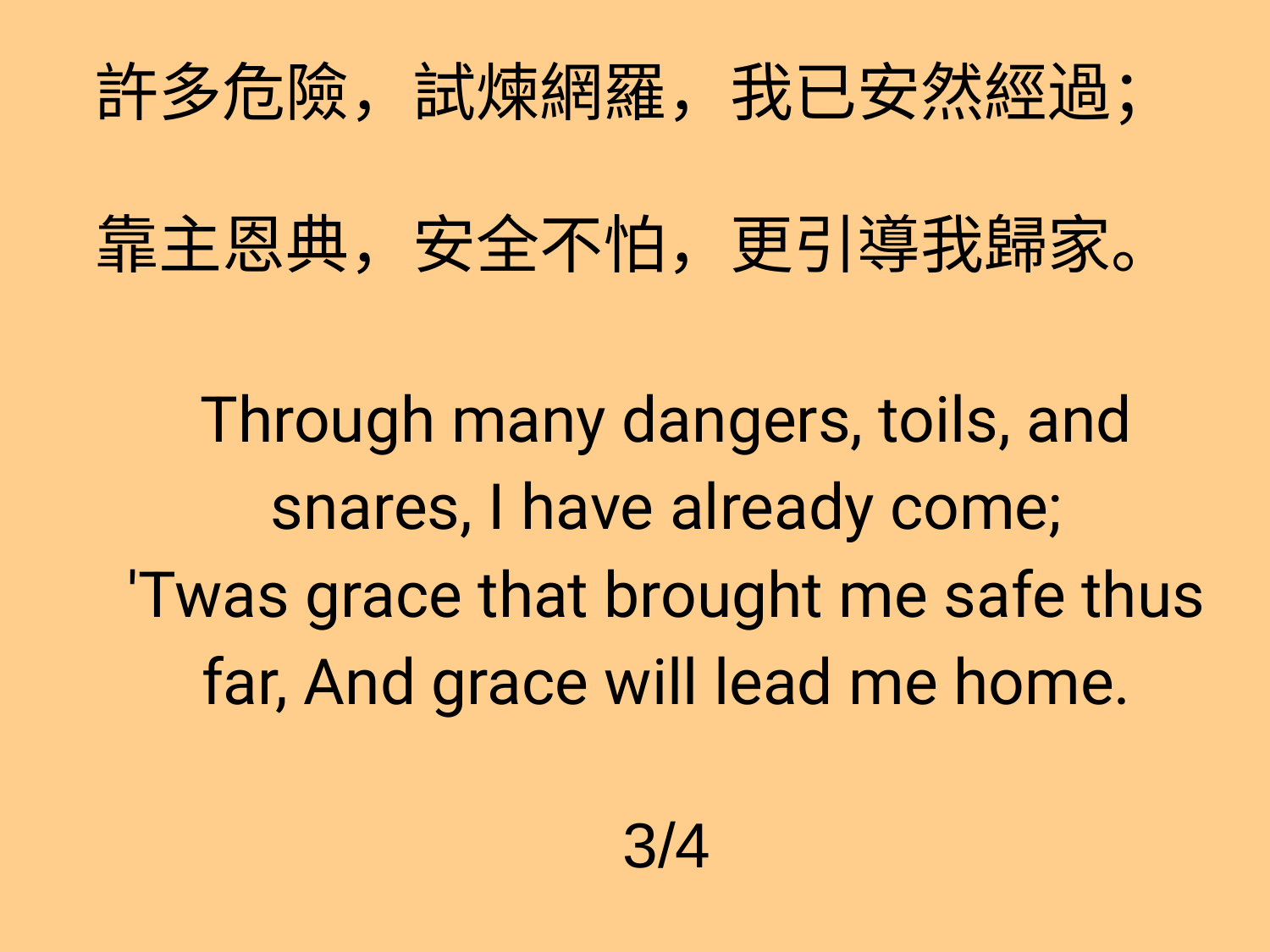

# 許多危險，試煉網羅，我已安然經過；

靠主恩典，安全不怕，更引導我歸家。

Through many dangers, toils, and snares, I have already come;
'Twas grace that brought me safe thus far, And grace will lead me home.

3/4